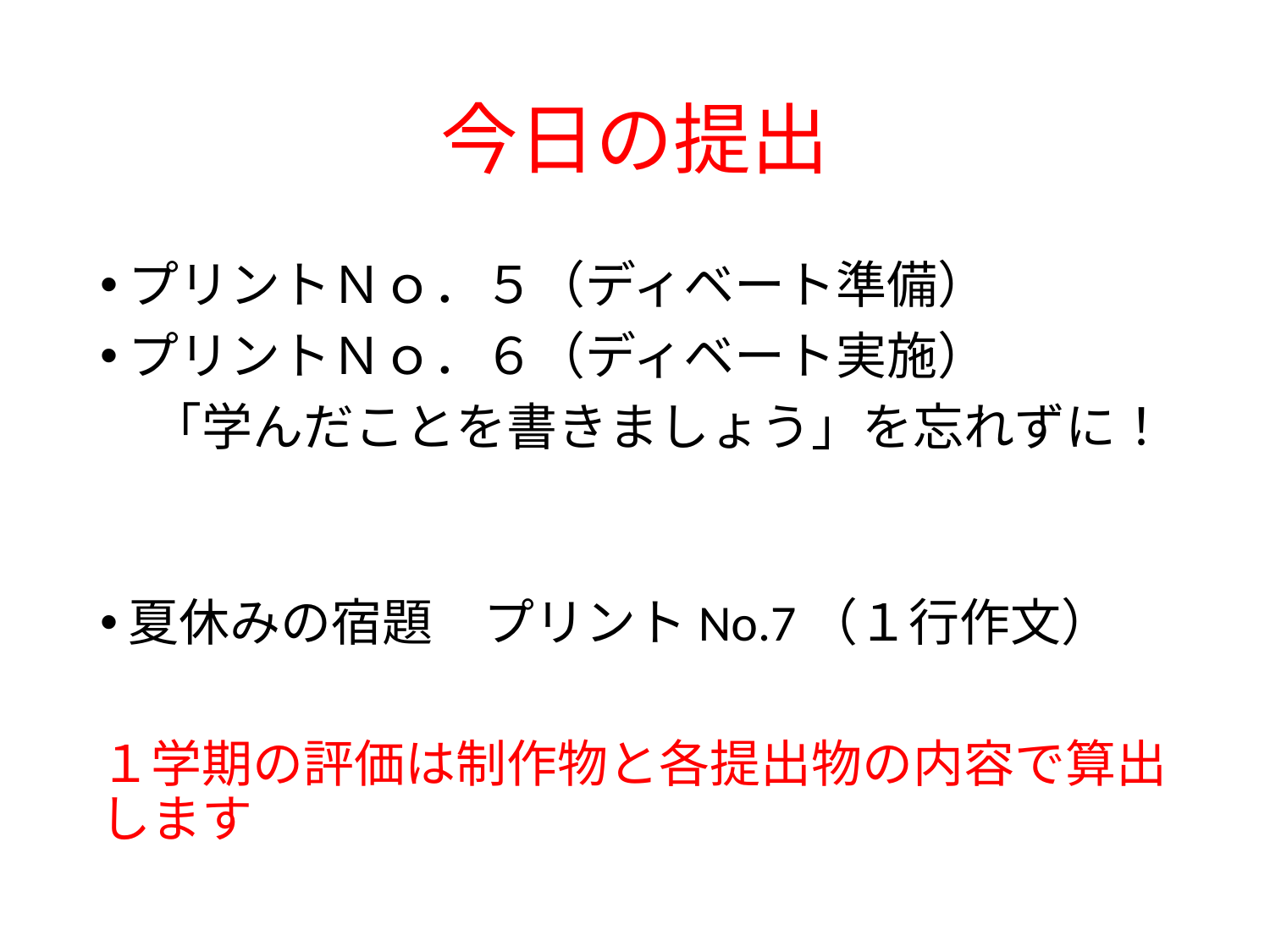

# 今日の提出
プリントＮｏ．５（ディベート準備）
プリントＮｏ．６（ディベート実施）
　「学んだことを書きましょう」を忘れずに！

夏休みの宿題　プリントNo.7（１行作文）

１学期の評価は制作物と各提出物の内容で算出します